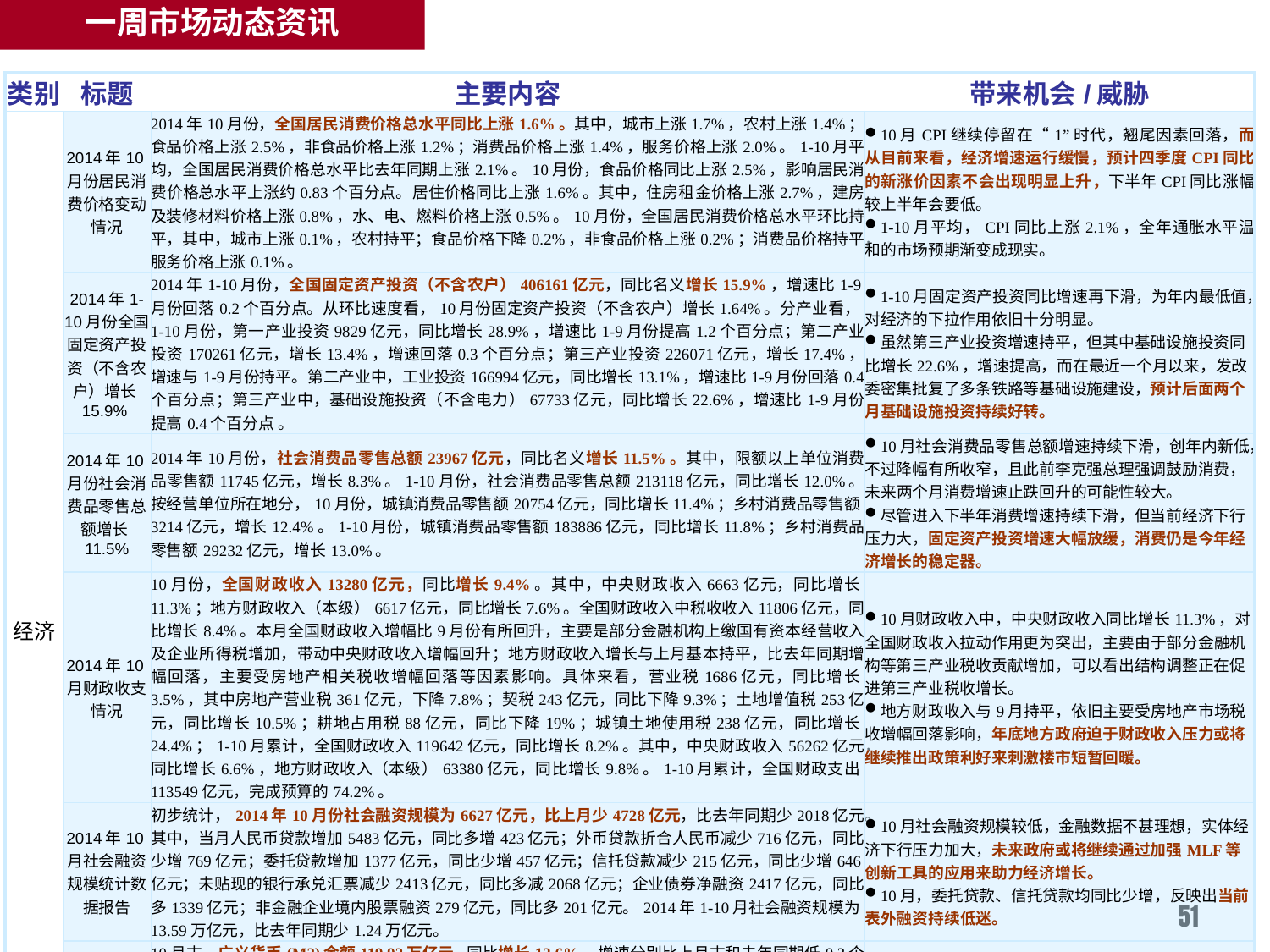

一周市场动态资讯
| 类别 | 标题 | 主要内容 | 带来机会/威胁 |
| --- | --- | --- | --- |
| 经济 | 2014年10月份居民消费价格变动情况 | 2014年10月份，全国居民消费价格总水平同比上涨1.6%。其中，城市上涨1.7%，农村上涨1.4%；食品价格上涨2.5%，非食品价格上涨1.2%；消费品价格上涨1.4%，服务价格上涨2.0%。1-10月平均，全国居民消费价格总水平比去年同期上涨2.1%。10月份，食品价格同比上涨2.5%，影响居民消费价格总水平上涨约0.83个百分点。居住价格同比上涨1.6%。其中，住房租金价格上涨2.7%，建房及装修材料价格上涨0.8%，水、电、燃料价格上涨0.5%。10月份，全国居民消费价格总水平环比持平，其中，城市上涨0.1%，农村持平；食品价格下降0.2%，非食品价格上涨0.2%；消费品价格持平，服务价格上涨0.1%。 | 10月CPI继续停留在“1”时代，翘尾因素回落，而从目前来看，经济增速运行缓慢，预计四季度CPI同比的新涨价因素不会出现明显上升，下半年CPI同比涨幅较上半年会要低。 1-10月平均，CPI同比上涨2.1%，全年通胀水平温和的市场预期渐变成现实。 |
|  | 2014年1-10月份全国固定资产投资（不含农户）增长15.9% | 2014年1-10月份，全国固定资产投资（不含农户）406161亿元，同比名义增长15.9%，增速比1-9月份回落0.2个百分点。从环比速度看，10月份固定资产投资（不含农户）增长1.64%。分产业看，1-10月份，第一产业投资9829亿元，同比增长28.9%，增速比1-9月份提高1.2个百分点；第二产业投资170261亿元，增长13.4%，增速回落0.3个百分点；第三产业投资226071亿元，增长17.4%，增速与1-9月份持平。第二产业中，工业投资166994亿元，同比增长13.1%，增速比1-9月份回落0.4个百分点；第三产业中，基础设施投资（不含电力）67733亿元，同比增长22.6%，增速比1-9月份提高0.4个百分点 。 | 1-10月固定资产投资同比增速再下滑，为年内最低值，对经济的下拉作用依旧十分明显。 虽然第三产业投资增速持平，但其中基础设施投资同比增长22.6%，增速提高，而在最近一个月以来，发改委密集批复了多条铁路等基础设施建设，预计后面两个月基础设施投资持续好转。 |
|  | 2014年10月份社会消费品零售总额增长11.5% | 2014年10月份，社会消费品零售总额23967亿元，同比名义增长11.5%。其中，限额以上单位消费品零售额11745亿元，增长8.3%。1-10月份，社会消费品零售总额213118亿元，同比增长12.0%。按经营单位所在地分，10月份，城镇消费品零售额20754亿元，同比增长11.4%；乡村消费品零售额3214亿元，增长12.4%。1-10月份，城镇消费品零售额183886亿元，同比增长11.8%；乡村消费品零售额29232亿元，增长13.0%。 | 10月社会消费品零售总额增速持续下滑，创年内新低，不过降幅有所收窄，且此前李克强总理强调鼓励消费，未来两个月消费增速止跌回升的可能性较大。 尽管进入下半年消费增速持续下滑，但当前经济下行压力大，固定资产投资增速大幅放缓，消费仍是今年经济增长的稳定器。 |
|  | 2014年10月财政收支情况 | 10月份，全国财政收入13280亿元，同比增长9.4%。其中，中央财政收入6663亿元，同比增长11.3%；地方财政收入（本级）6617亿元，同比增长7.6%。全国财政收入中税收收入11806亿元，同比增长8.4%。本月全国财政收入增幅比9月份有所回升，主要是部分金融机构上缴国有资本经营收入及企业所得税增加，带动中央财政收入增幅回升；地方财政收入增长与上月基本持平，比去年同期增幅回落，主要受房地产相关税收增幅回落等因素影响。具体来看，营业税1686亿元，同比增长3.5%，其中房地产营业税361亿元，下降7.8%；契税243亿元，同比下降9.3%；土地增值税253亿元，同比增长10.5%；耕地占用税88亿元，同比下降19%；城镇土地使用税238亿元，同比增长24.4%；1-10月累计，全国财政收入119642亿元，同比增长8.2%。其中，中央财政收入56262亿元，同比增长6.6%，地方财政收入（本级）63380亿元，同比增长9.8%。1-10月累计，全国财政支出113549亿元，完成预算的74.2%。 | 10月财政收入中，中央财政收入同比增长11.3%，对全国财政收入拉动作用更为突出，主要由于部分金融机构等第三产业税收贡献增加，可以看出结构调整正在促进第三产业税收增长。 地方财政收入与9月持平，依旧主要受房地产市场税收增幅回落影响，年底地方政府迫于财政收入压力或将继续推出政策利好来刺激楼市短暂回暖。 |
|  | 2014年10月社会融资规模统计数据报告 | 初步统计，2014年10月份社会融资规模为6627亿元，比上月少4728亿元，比去年同期少2018亿元。其中，当月人民币贷款增加5483亿元，同比多增423亿元；外币贷款折合人民币减少716亿元，同比少增769亿元；委托贷款增加1377亿元，同比少增457亿元；信托贷款减少215亿元，同比少增646亿元；未贴现的银行承兑汇票减少2413亿元，同比多减2068亿元；企业债券净融资2417亿元，同比多1339亿元；非金融企业境内股票融资279亿元，同比多201亿元。2014年1-10月社会融资规模为13.59万亿元，比去年同期少1.24万亿元。 | 10月社会融资规模较低，金融数据不甚理想，实体经济下行压力加大，未来政府或将继续通过加强MLF等创新工具的应用来助力经济增长。 10月，委托贷款、信托贷款均同比少增，反映出当前表外融资持续低迷。 |
|  | 2014年10月金融统计数据报告 | 10月末，广义货币(M2)余额119.92万亿元,同比增长12.6%，增速分别比上月末和去年同期低0.3个和1.7个百分点；10月末，本外币贷款余额85.21万亿元，同比增长12.9%。月末人民币贷款余额80.13万亿元，同比增长13.2%，增速与上月末持平，比去年同期低1.0个百分点。当月人民币贷款增加5483亿元，同比多增423亿元。分部门看，住户贷款增加1585亿元，其中，短期贷款增加390亿元，中长期贷款增加1195亿元；非金融企业及其他部门贷款增加3890亿元，其中，短期贷款增加179亿元，中长期贷款增加2232亿元，票据融资增加1171亿元。1-10月份，人民币贷款增加8.23万亿元。10月末，本外币存款余额116.13万亿元，同比增长10.2%。月末人民币存款余额112.47万亿元，同比增长9.5%，增速比上月末高0.2个百分点，比去年同期低5.0个百分点。当月人民币存款减少1866亿元，同比少减2161亿元。1-10月份，人民币存款增加8.09万亿元。 | 10月M2增速继续回落，显示出当前实体经济融资需求疲软，人民币存款减少，银行存款流出压力仍存。 尽管9月底央行已放松房贷，但从中长期贷款增量来看，仍是偏弱，说明10月份房贷的投放仍然有限。 |
51